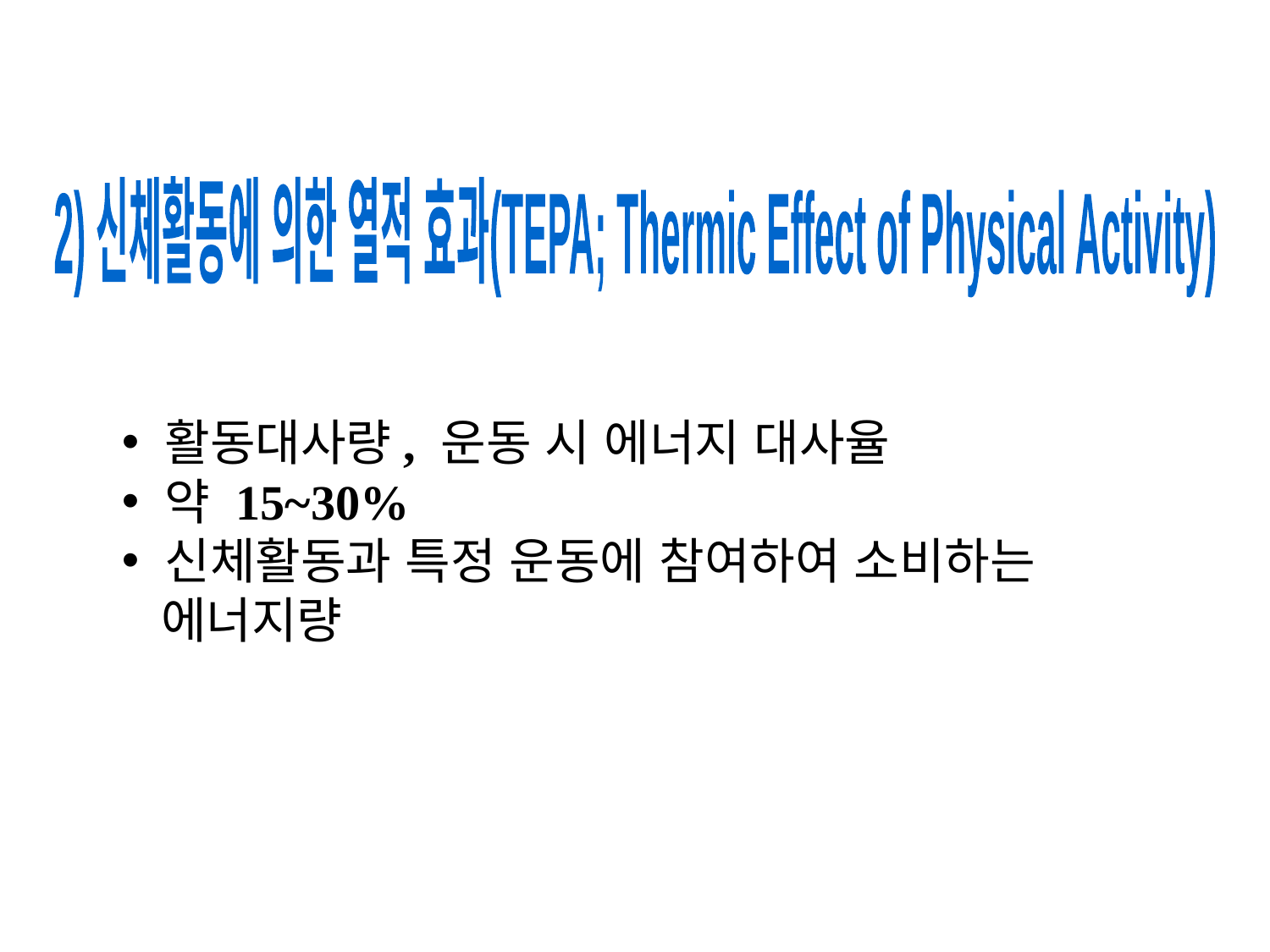

2) 신체활동에 의한 열적 효과(TEPA; Thermic Effect of Physical Activity)
 활동대사량, 운동 시 에너지 대사율
 약 15~30%
 신체활동과 특정 운동에 참여하여 소비하는
  에너지량